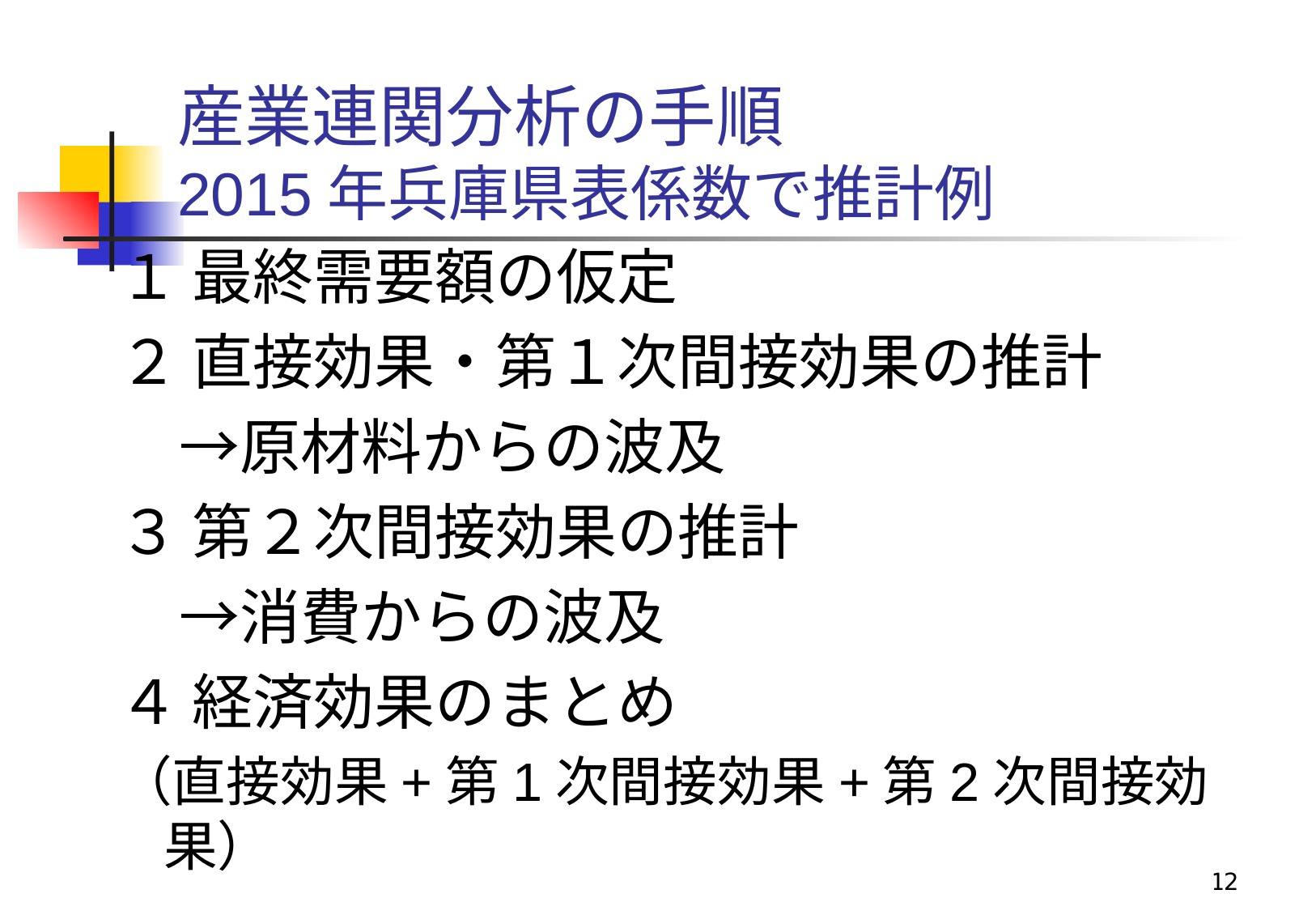

# 産業連関分析の手順 2015年兵庫県表係数で推計例
１ 最終需要額の仮定
２ 直接効果・第１次間接効果の推計
　→原材料からの波及
３ 第２次間接効果の推計
　→消費からの波及
４ 経済効果のまとめ
（直接効果+第1次間接効果+第2次間接効果）
12